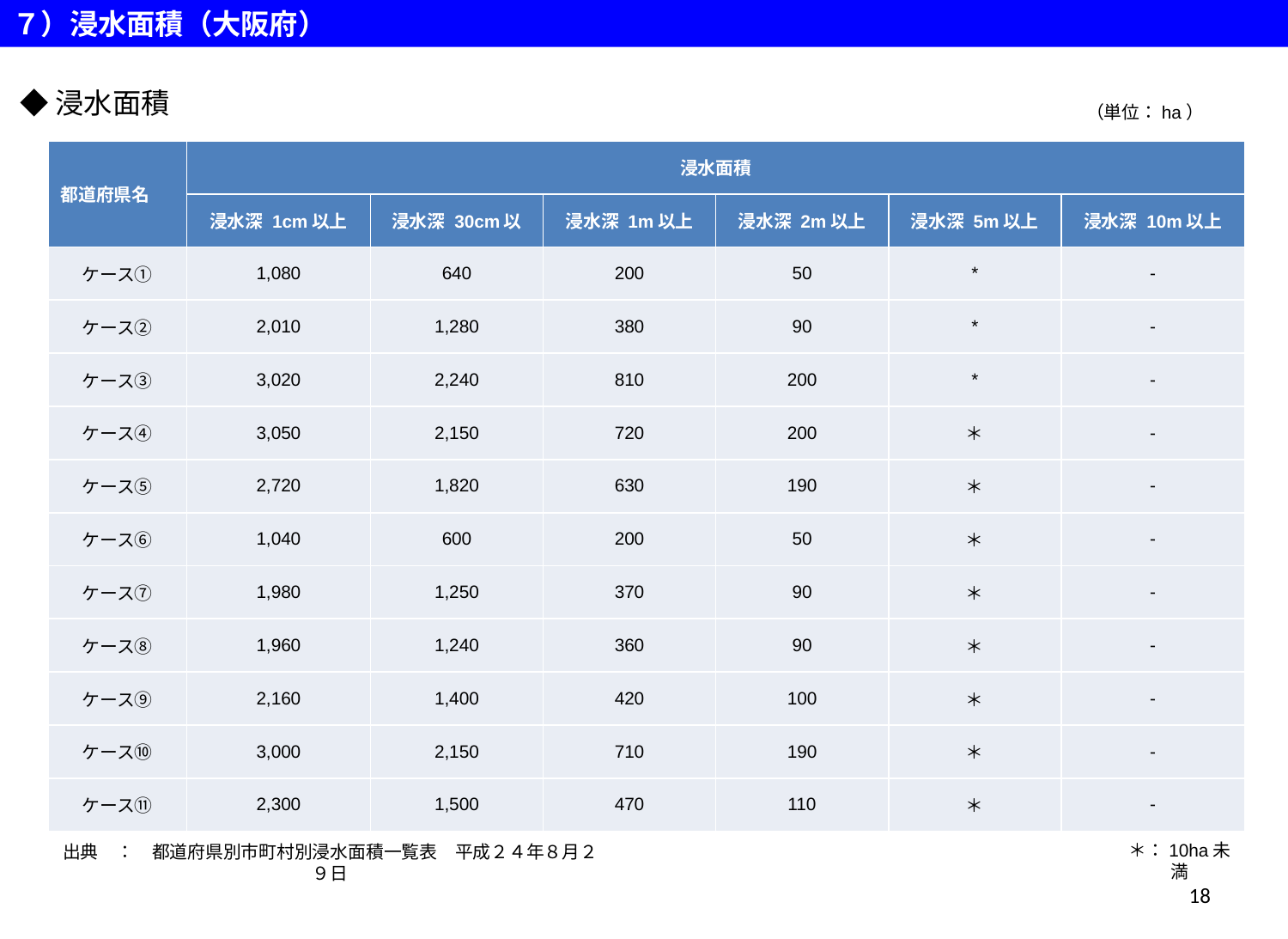

７）浸水面積（大阪府）
◆浸水面積
（単位：ha）
| 都道府県名 | 浸水面積 |  |  |  |  |  |
| --- | --- | --- | --- | --- | --- | --- |
|  | 浸水深 1cm以上 | 浸水深 30cm以 | 浸水深 1m以上 | 浸水深 2m以上 | 浸水深 5m以上 | 浸水深 10m以上 |
| ケース① | 1,080 | 640 | 200 | 50 | \* | - |
| ケース② | 2,010 | 1,280 | 380 | 90 | \* | - |
| ケース③ | 3,020 | 2,240 | 810 | 200 | \* | - |
| ケース④ | 3,050 | 2,150 | 720 | 200 | ＊ | - |
| ケース⑤ | 2,720 | 1,820 | 630 | 190 | ＊ | - |
| ケース⑥ | 1,040 | 600 | 200 | 50 | ＊ | - |
| ケース⑦ | 1,980 | 1,250 | 370 | 90 | ＊ | - |
| ケース⑧ | 1,960 | 1,240 | 360 | 90 | ＊ | - |
| ケース⑨ | 2,160 | 1,400 | 420 | 100 | ＊ | - |
| ケース⑩ | 3,000 | 2,150 | 710 | 190 | ＊ | - |
| ケース⑪ | 2,300 | 1,500 | 470 | 110 | ＊ | - |
＊：10ha未満
出典　：　都道府県別市町村別浸水面積一覧表　平成２４年８月２９日
18